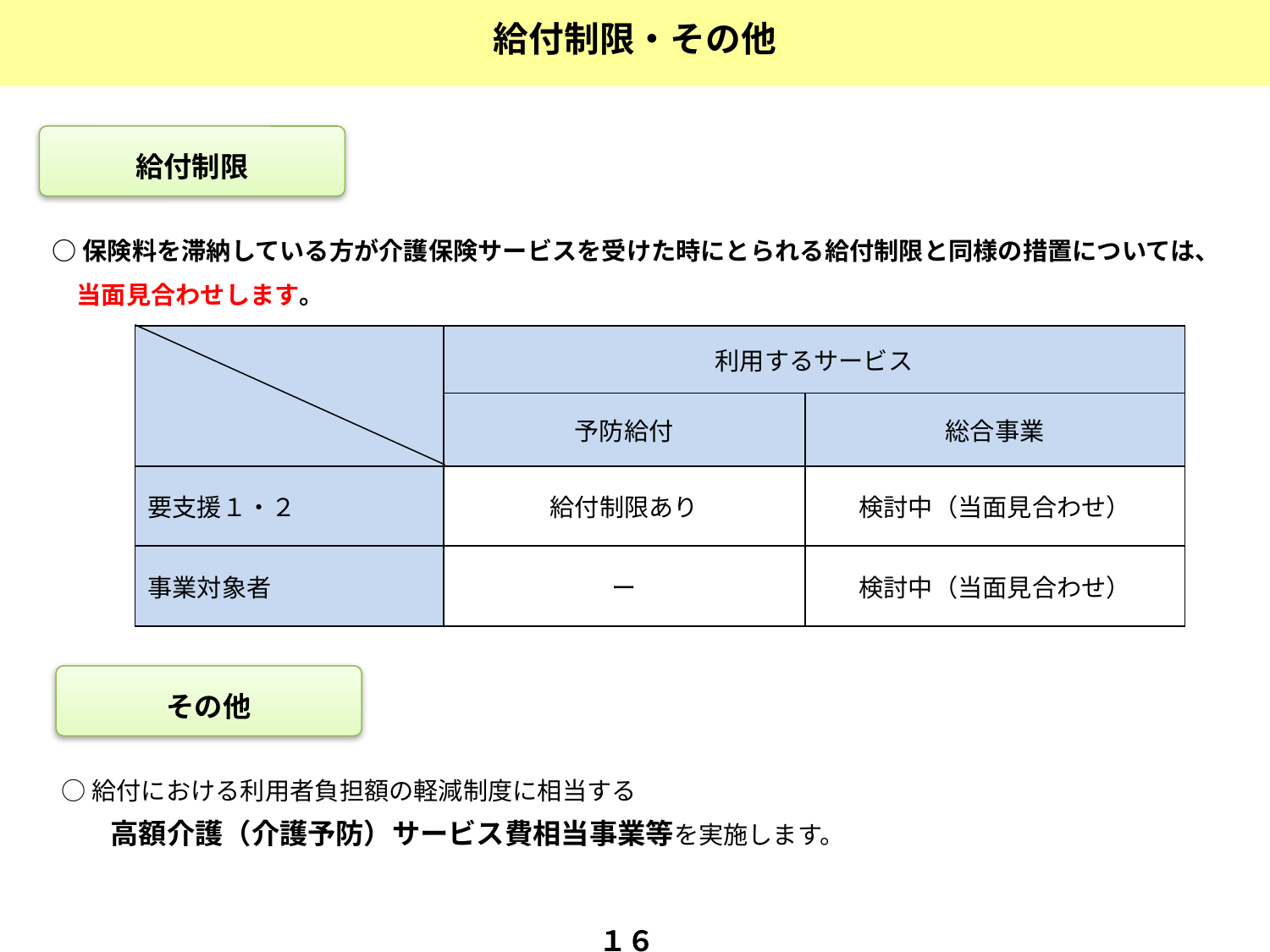

給付制限・その他
給付制限
○保険料を滞納している方が介護保険サービスを受けた時にとられる給付制限と同様の措置については、
　当面見合わせします。
|  | 利用するサービス |  |
| --- | --- | --- |
|  | 予防給付 | 総合事業 |
| 要支援１・２ | 給付制限あり | 検討中（当面見合わせ） |
| 事業対象者 | ー | 検討中（当面見合わせ） |
その他
○給付における利用者負担額の軽減制度に相当する
　　高額介護（介護予防）サービス費相当事業等を実施します。
１６